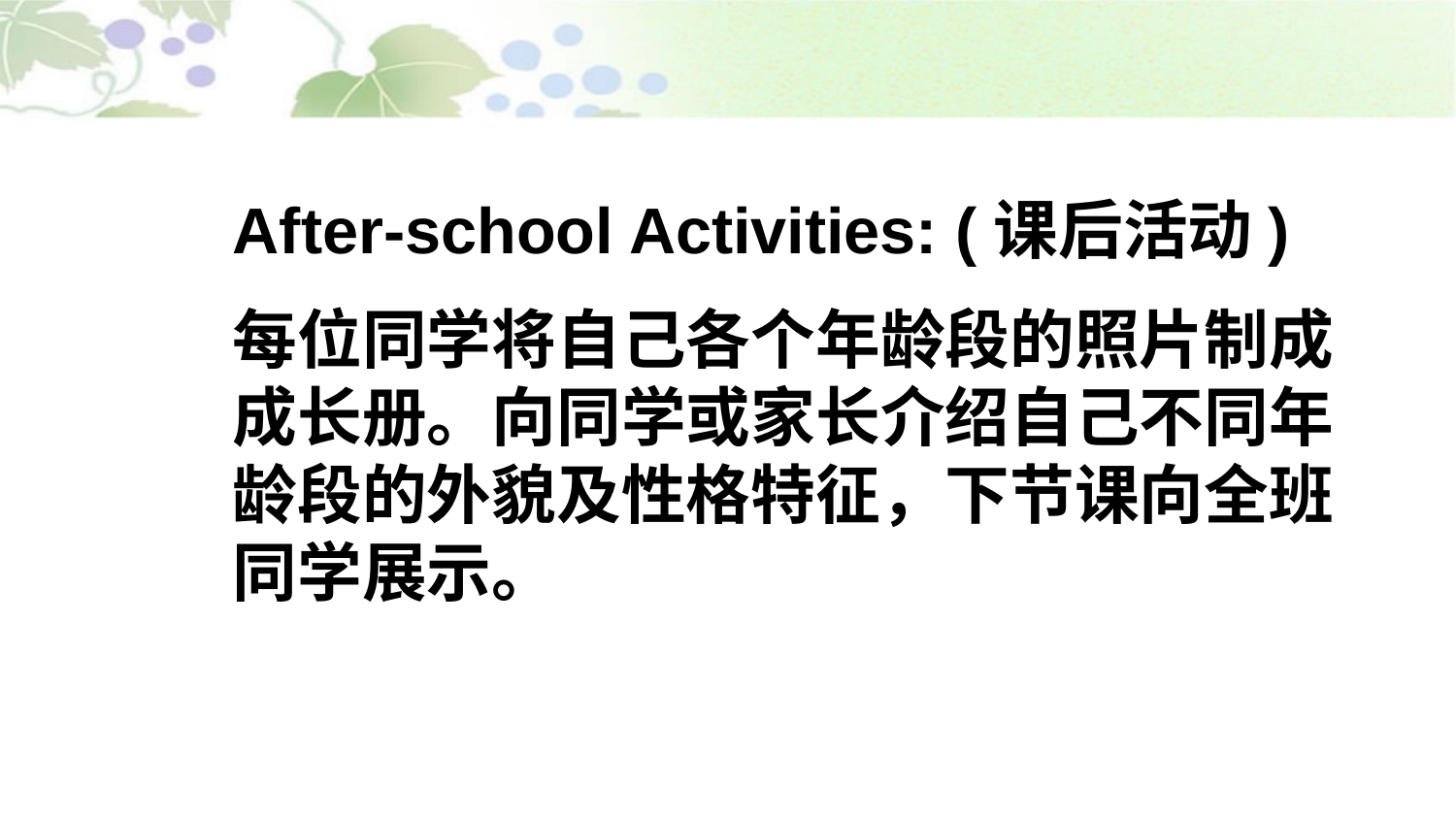

After-school Activities: (课后活动)
每位同学将自己各个年龄段的照片制成成长册。向同学或家长介绍自己不同年龄段的外貌及性格特征，下节课向全班同学展示。